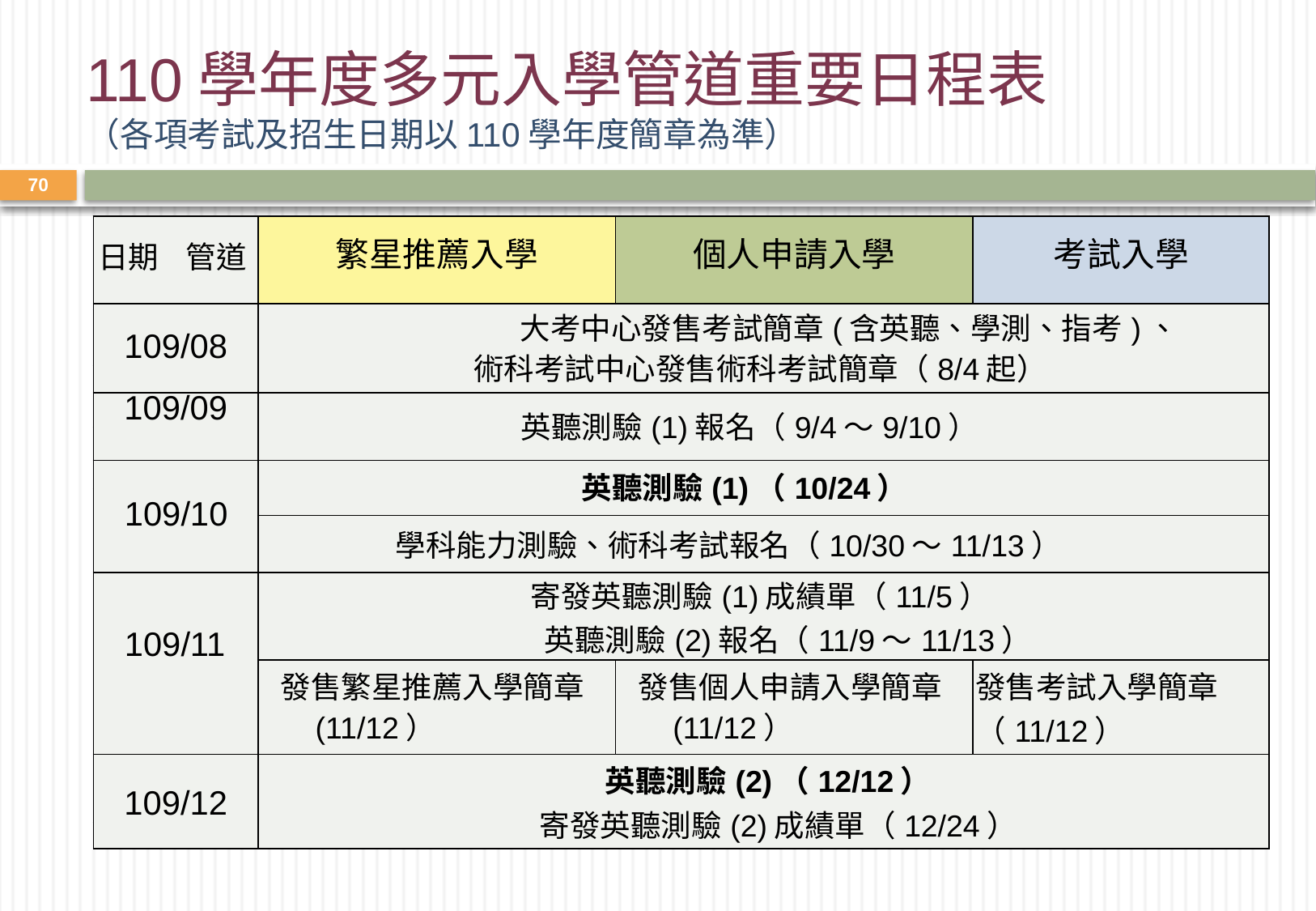

110學年度多元入學管道重要日程表
（各項考試及招生日期以110學年度簡章為準）
70
| 日期 管道 | 繁星推薦入學 | 個人申請入學 | 考試入學 |
| --- | --- | --- | --- |
| 109/08 | 大考中心發售考試簡章(含英聽、學測、指考)、 術科考試中心發售術科考試簡章（8/4起） |  |  |
| 109/09 | 英聽測驗(1)報名（9/4～9/10） |  |  |
| 109/10 | 英聽測驗(1)（10/24） |  |  |
|  | 學科能力測驗、術科考試報名（10/30～11/13） |  |  |
| 109/11 | 寄發英聽測驗(1)成績單（11/5） 英聽測驗(2)報名（11/9～11/13） |  |  |
|  | 發售繁星推薦入學簡章(11/12） | 發售個人申請入學簡章(11/12） | 發售考試入學簡章 （11/12） |
| 109/12 | 英聽測驗(2)（12/12） 寄發英聽測驗(2)成績單（12/24） |  |  |
| 日期\管道 | 繁星推薦入學 | 個人申請入學 | 考試入學 |
| --- | --- | --- | --- |
| 103/08 | 發售英聽測驗簡章(8/15起) |  |  |
| 103/09 | 英聽測驗報名(9/15～9/22) |  |  |
| 103/10 | 發售學科能力測驗簡章(10/12起) |  |  |
| 103/11 | 英聽測驗(1) (11/1) 寄發英聽測驗(1)成績單(11/13) |  | 發售考試入學簡章（暫訂11/7起） |
|  | 學科能力測驗報名（11/12～11/25） 術科考試報名（11/12～11/25） 英聽測驗(2)報名(11/18～11/25) |  |  |
|  | 發售繁星推薦入學簡章（11/12） | 發售個人申請入學簡章（11/12） |  |